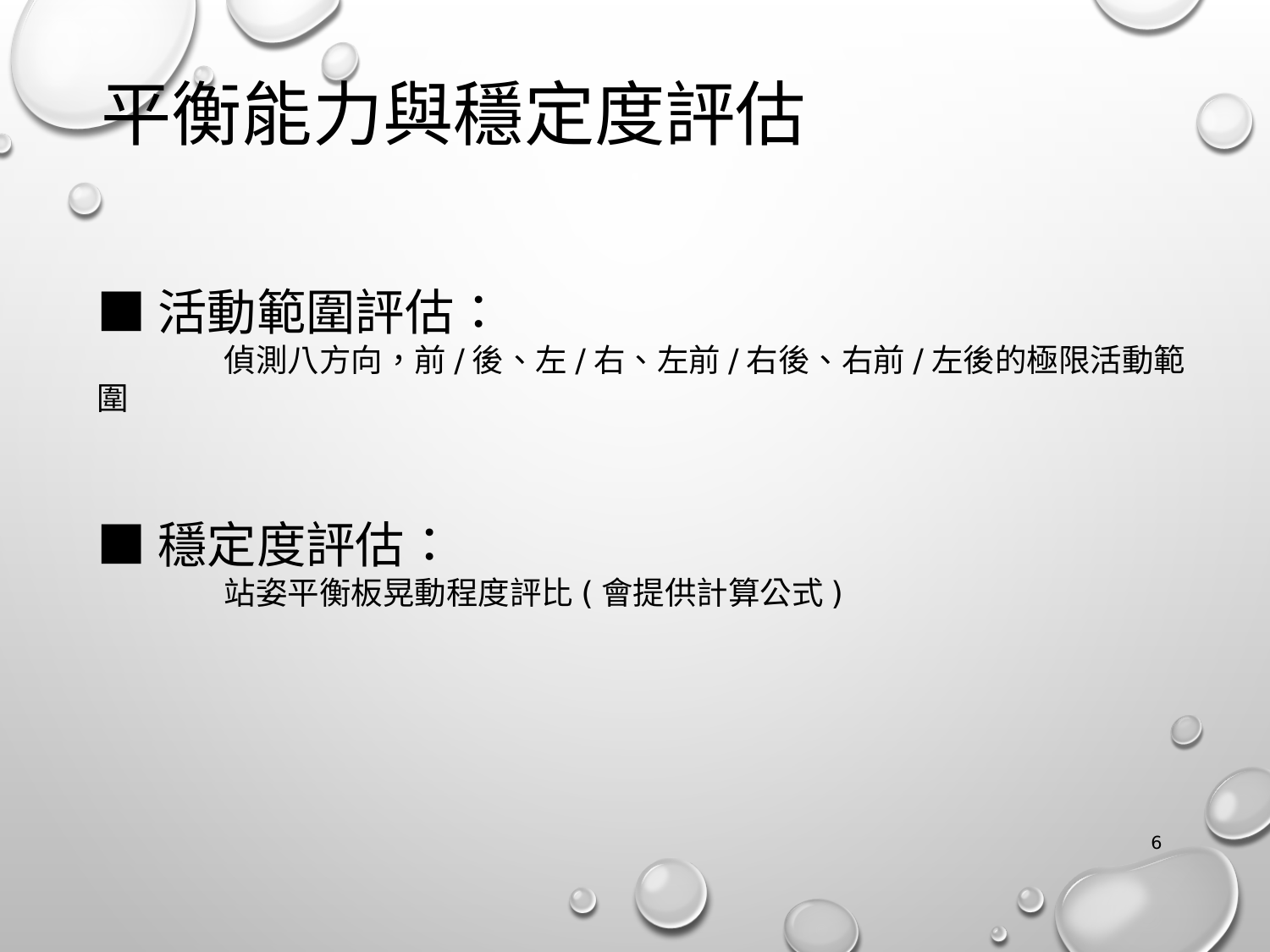

平衡能力與穩定度評估
■活動範圍評估：
	偵測八方向，前/後、左/右、左前/右後、右前/左後的極限活動範圍

■穩定度評估：
	站姿平衡板晃動程度評比(會提供計算公式)
6